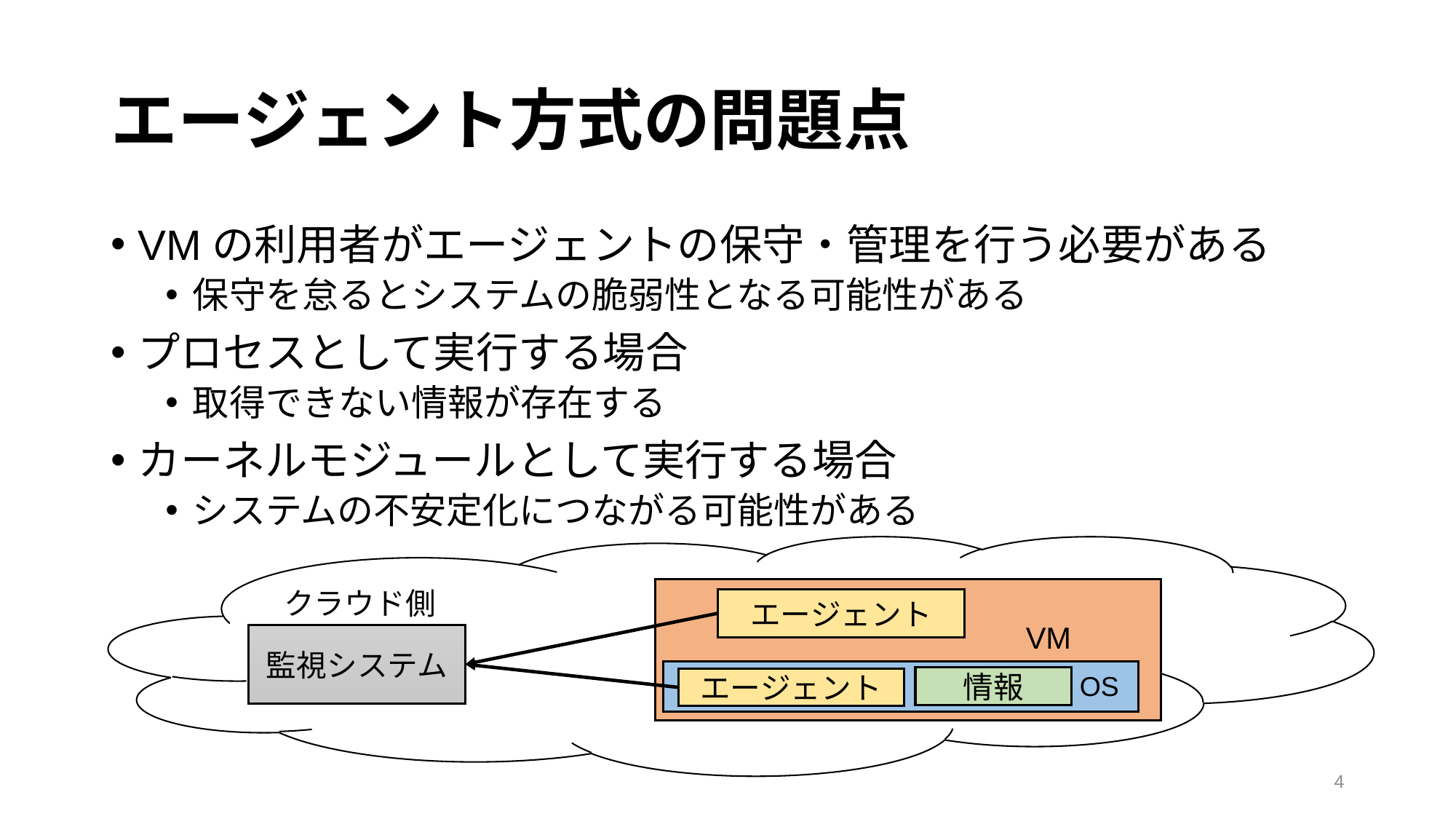

# エージェント方式の問題点
VMの利用者がエージェントの保守・管理を行う必要がある
保守を怠るとシステムの脆弱性となる可能性がある
プロセスとして実行する場合
取得できない情報が存在する
カーネルモジュールとして実行する場合
システムの不安定化につながる可能性がある

クラウド側

エージェント
VM
監視システム

OS
情報
エージェント
4